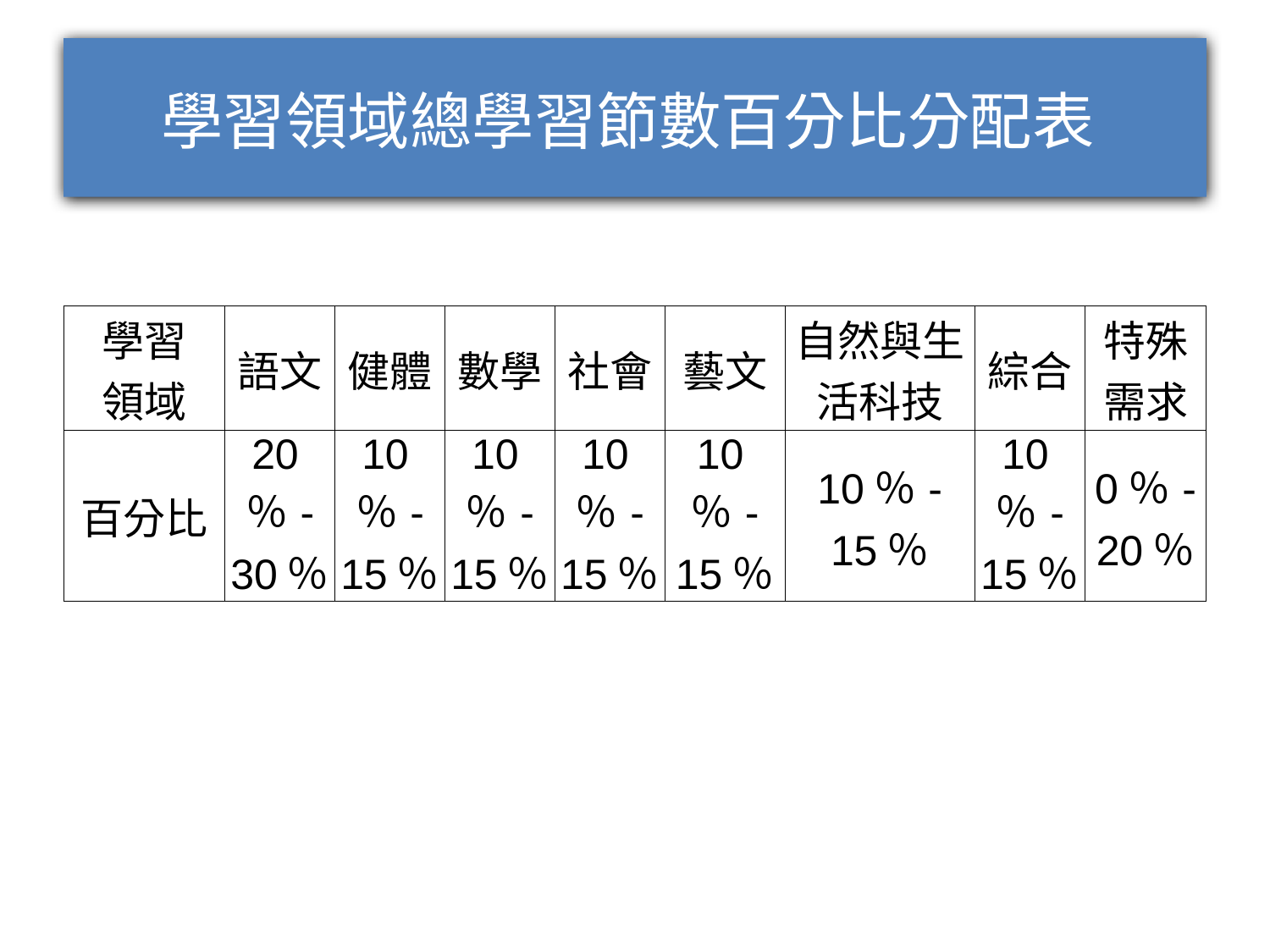

# 學習領域總學習節數百分比分配表
| 學習 領域 | 語文 | 健體 | 數學 | 社會 | 藝文 | 自然與生活科技 | 綜合 | 特殊需求 |
| --- | --- | --- | --- | --- | --- | --- | --- | --- |
| 百分比 | 20％-30％ | 10％-15％ | 10％-15％ | 10％-15％ | 10％-15％ | 10％- 15％ | 10％-15％ | 0％- 20％ |